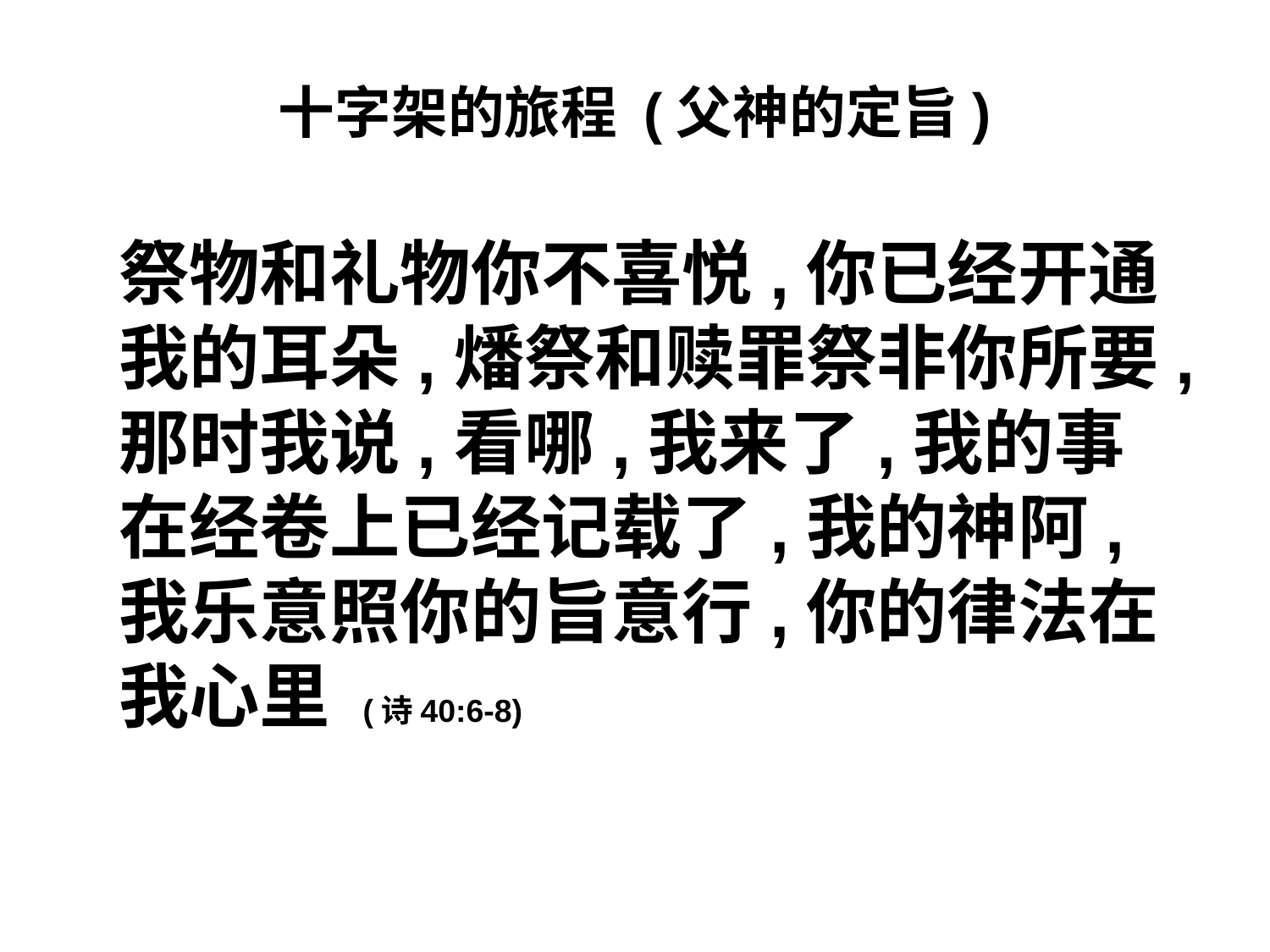

十字架的旅程 (父神的定旨)
祭物和礼物你不喜悦,你已经开通我的耳朵,燔祭和赎罪祭非你所要,那时我说,看哪,我来了,我的事在经卷上已经记载了,我的神阿,我乐意照你的旨意行,你的律法在我心里 (诗40:6-8)